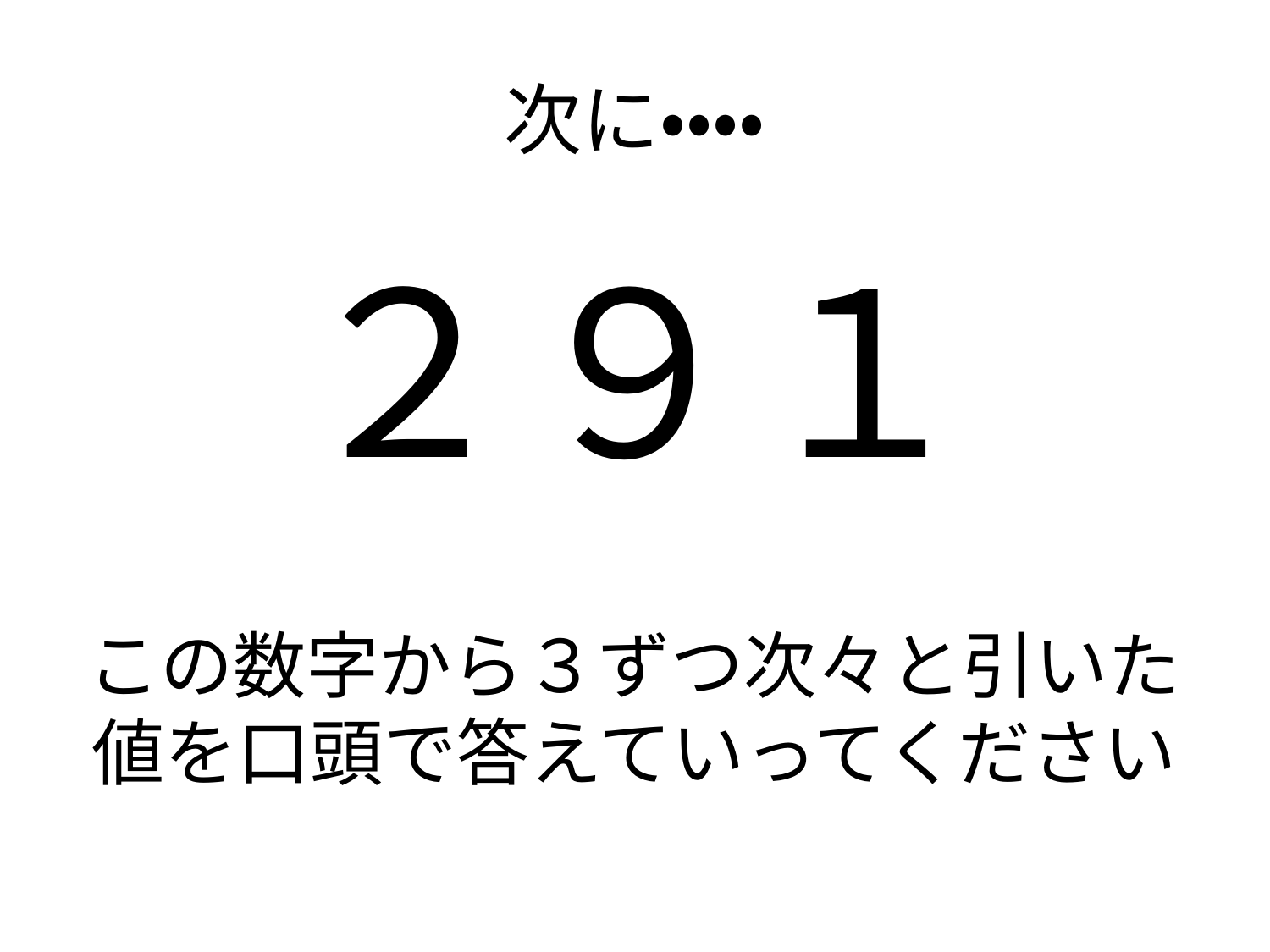

# 次に・・・・
２９１

この数字から３ずつ次々と引いた値を口頭で答えていってください